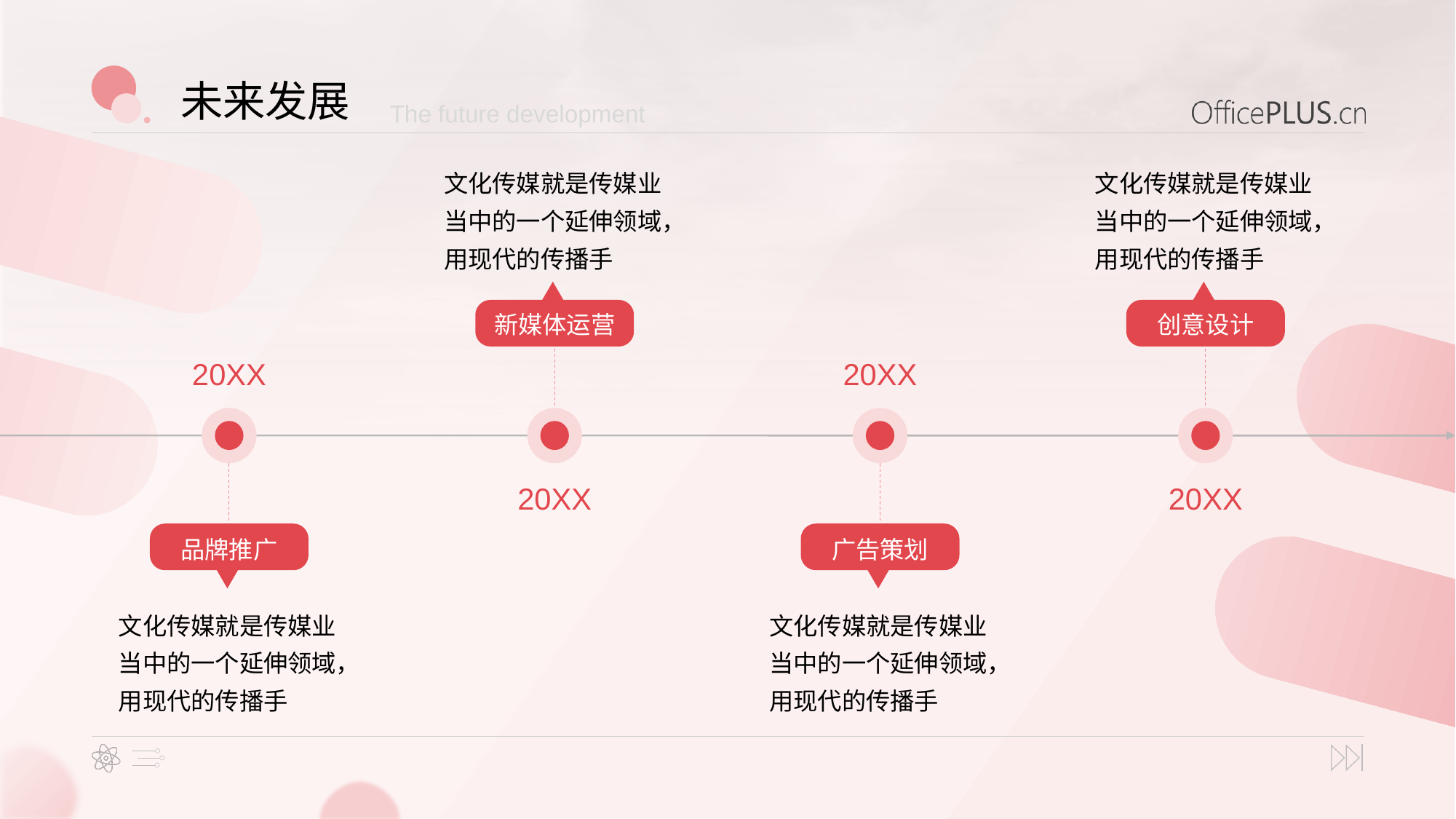

未来发展
The future development
文化传媒就是传媒业当中的一个延伸领域，用现代的传播手
文化传媒就是传媒业当中的一个延伸领域，用现代的传播手

新媒体运营

创意设计

20XX
20XX

20XX
20XX

品牌推广
广告策划
文化传媒就是传媒业当中的一个延伸领域，用现代的传播手
文化传媒就是传媒业当中的一个延伸领域，用现代的传播手